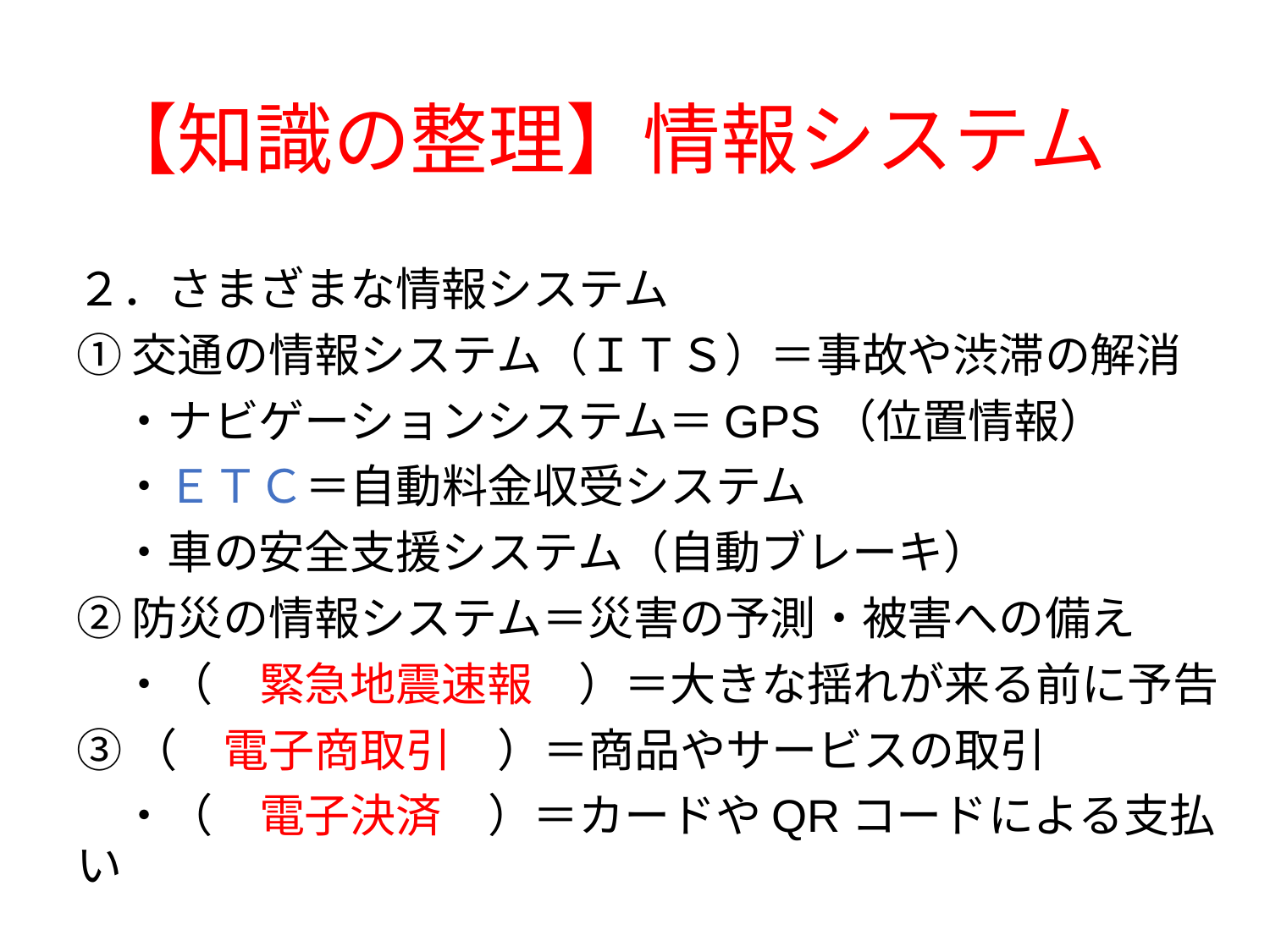

# 【知識の整理】情報システム
２．さまざまな情報システム
①交通の情報システム（ＩＴＳ）＝事故や渋滞の解消
　・ナビゲーションシステム＝GPS（位置情報）
　・ＥＴＣ＝自動料金収受システム
　・車の安全支援システム（自動ブレーキ）
②防災の情報システム＝災害の予測・被害への備え
　・（　緊急地震速報　）＝大きな揺れが来る前に予告
③（　電子商取引　）＝商品やサービスの取引
　・（　電子決済　）＝カードやQRコードによる支払い